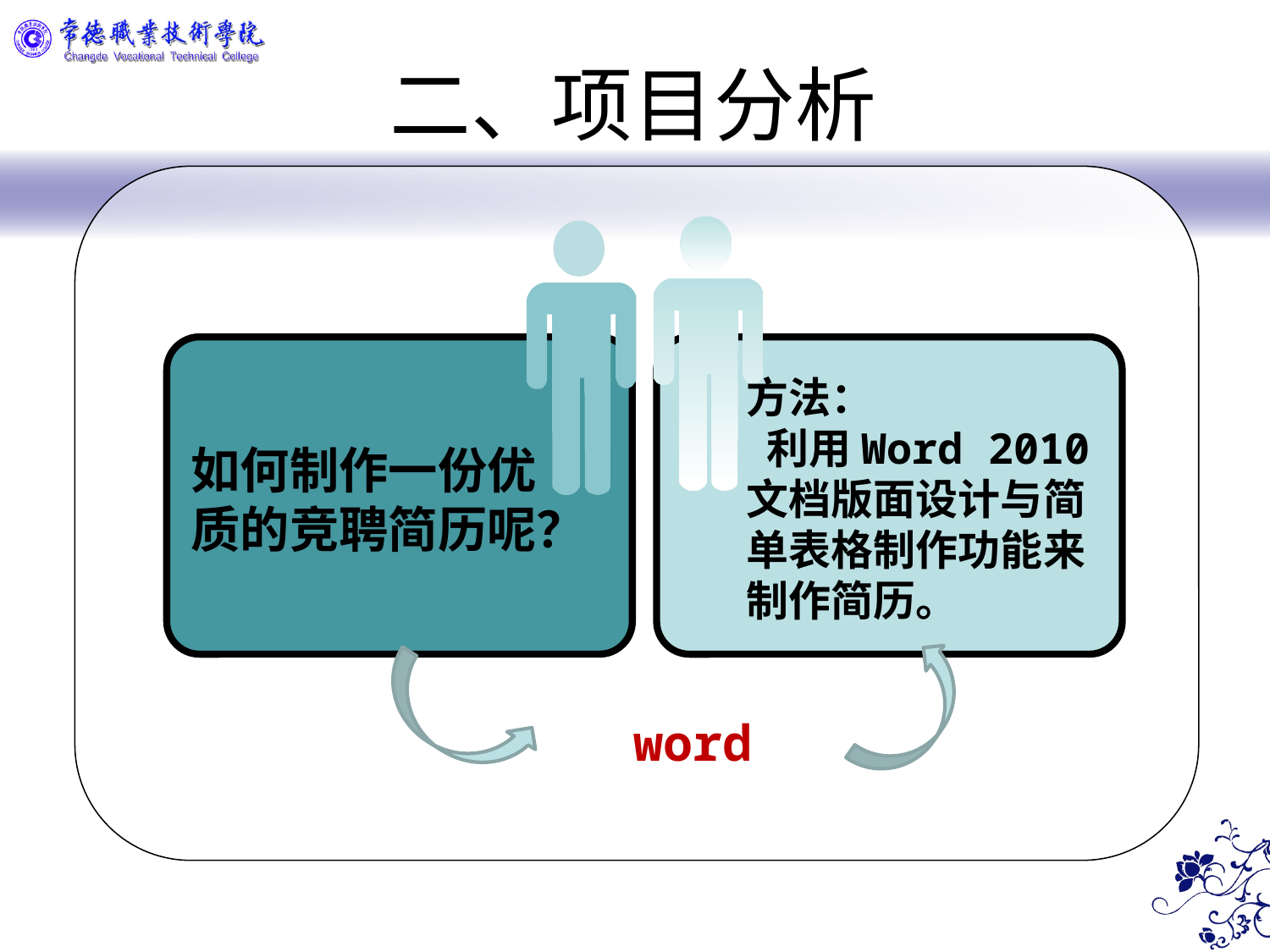

二、项目分析

方法：
 利用Word 2010文档版面设计与简单表格制作功能来制作简历。
如何制作一份优质的竞聘简历呢？

word